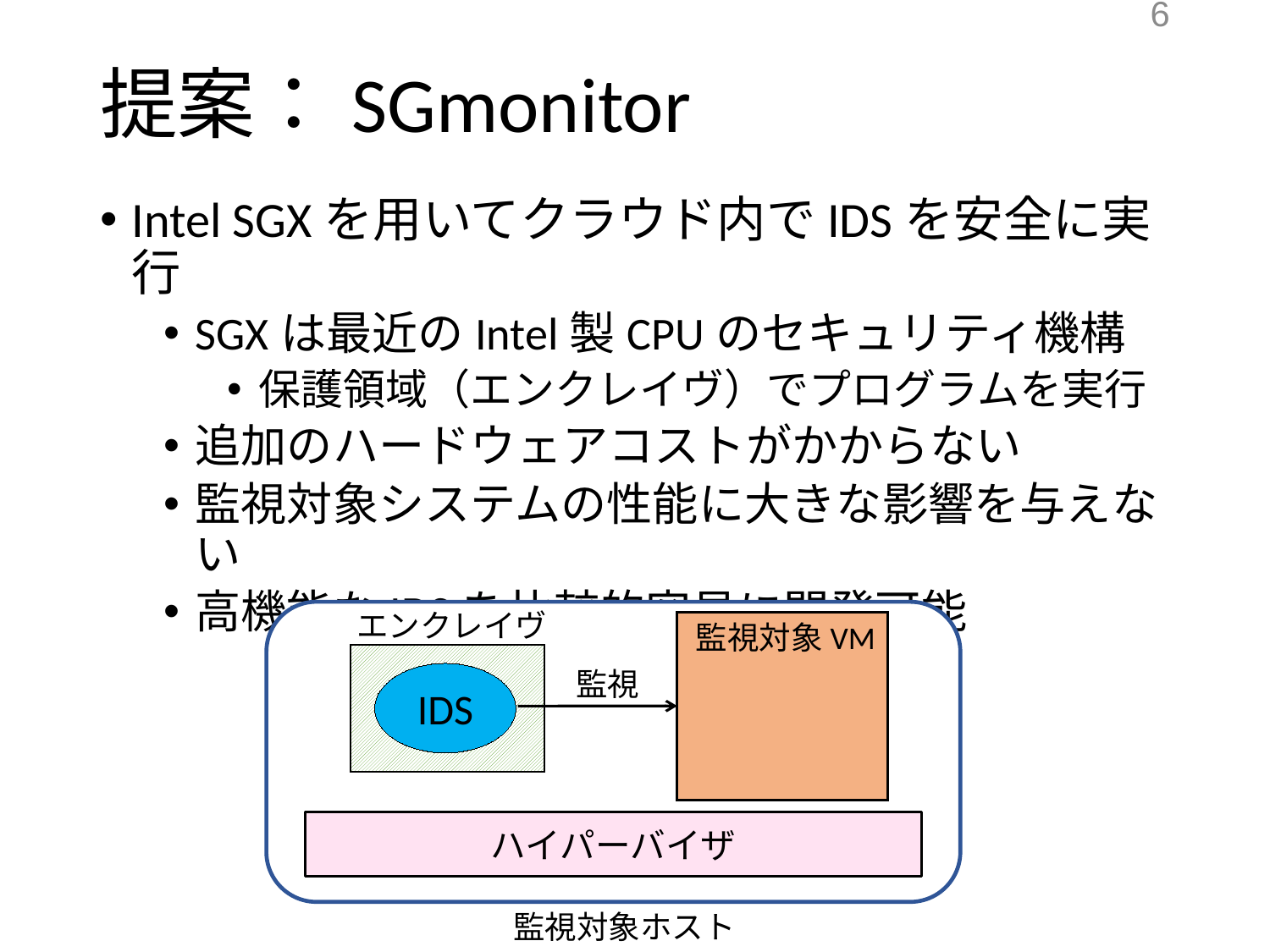

6
# 提案：SGmonitor
Intel SGXを用いてクラウド内でIDSを安全に実行
SGXは最近のIntel製CPUのセキュリティ機構
保護領域（エンクレイヴ）でプログラムを実行
追加のハードウェアコストがかからない
監視対象システムの性能に大きな影響を与えない
高機能なIDSを比較的容易に開発可能
エンクレイヴ

監視対象VM

監視
IDS

ハイパーバイザ
監視対象ホスト